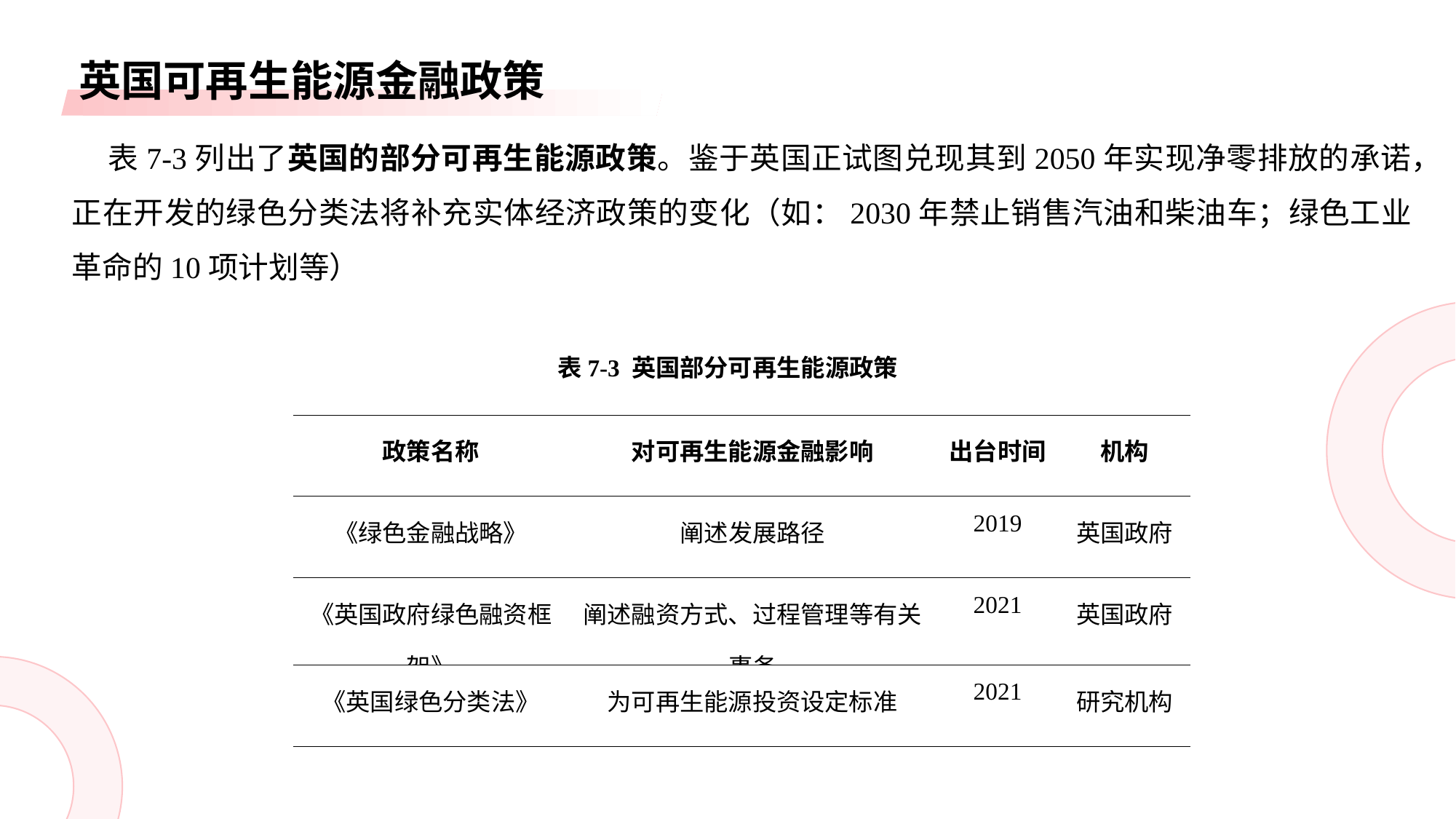

英国可再生能源金融政策

表7-3列出了英国的部分可再生能源政策。鉴于英国正试图兑现其到2050年实现净零排放的承诺，正在开发的绿色分类法将补充实体经济政策的变化（如：2030年禁止销售汽油和柴油车；绿色工业革命的10项计划等）

表7-3 英国部分可再生能源政策
| 政策名称 | 对可再生能源金融影响 | 出台时间 | 机构 |
| --- | --- | --- | --- |
| 《绿色金融战略》 | 阐述发展路径 | 2019 | 英国政府 |
| 《英国政府绿色融资框架》 | 阐述融资方式、过程管理等有关事务 | 2021 | 英国政府 |
| 《英国绿色分类法》 | 为可再生能源投资设定标准 | 2021 | 研究机构 |